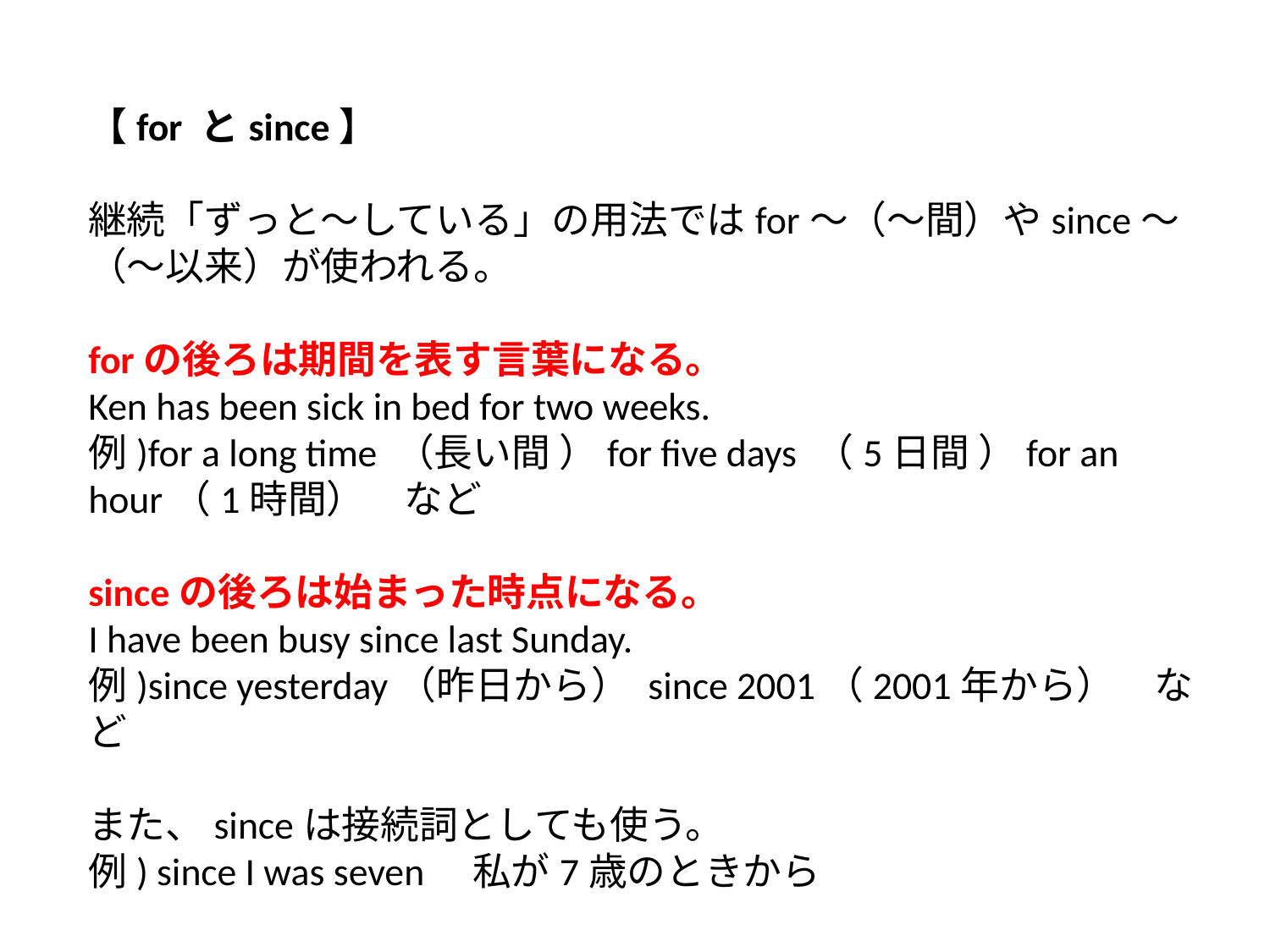

【for とsince】
継続「ずっと～している」の用法ではfor～（～間）やsince～（～以来）が使われる。

forの後ろは期間を表す言葉になる。
Ken has been sick in bed for two weeks.
例)for a long time （長い間 ）for five days （5日間 ）for an hour（1時間）　など

sinceの後ろは始まった時点になる。
I have been busy since last Sunday.
例)since yesterday（昨日から） since 2001（2001年から）　など
また、sinceは接続詞としても使う。
例) since I was seven　私が7歳のときから